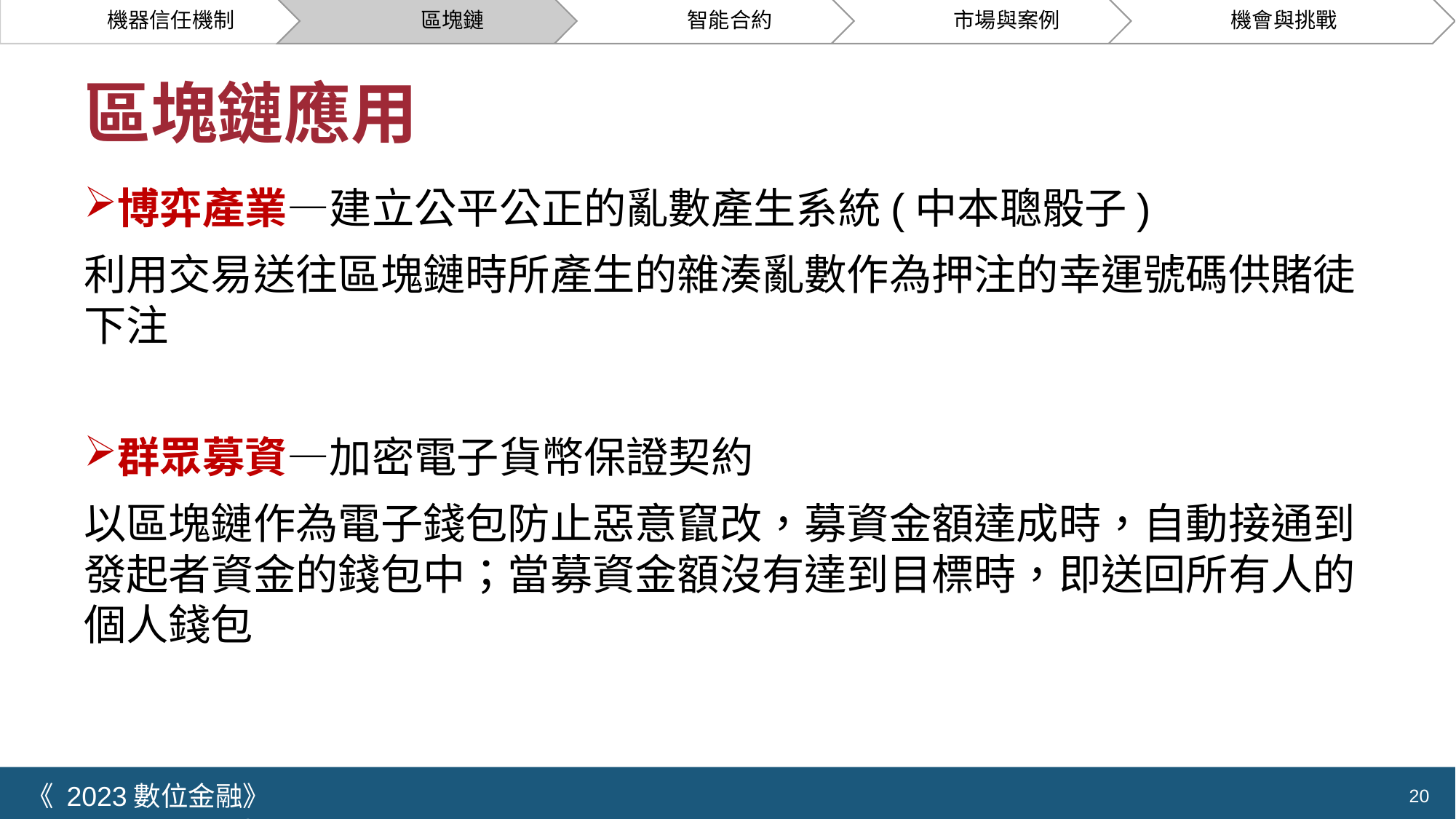

機器信任機制
區塊鏈
智能合約
市場與案例
機會與挑戰
# 區塊鏈應用
博弈產業—建立公平公正的亂數產生系統(中本聰骰子)
利用交易送往區塊鏈時所產生的雜湊亂數作為押注的幸運號碼供賭徒下注

群眾募資—加密電子貨幣保證契約
以區塊鏈作為電子錢包防止惡意竄改，募資金額達成時，自動接通到發起者資金的錢包中；當募資金額沒有達到目標時，即送回所有人的個人錢包

《 2023數位金融》                                                                                                                                             	NCTU.IIM.IEBI Lab
20